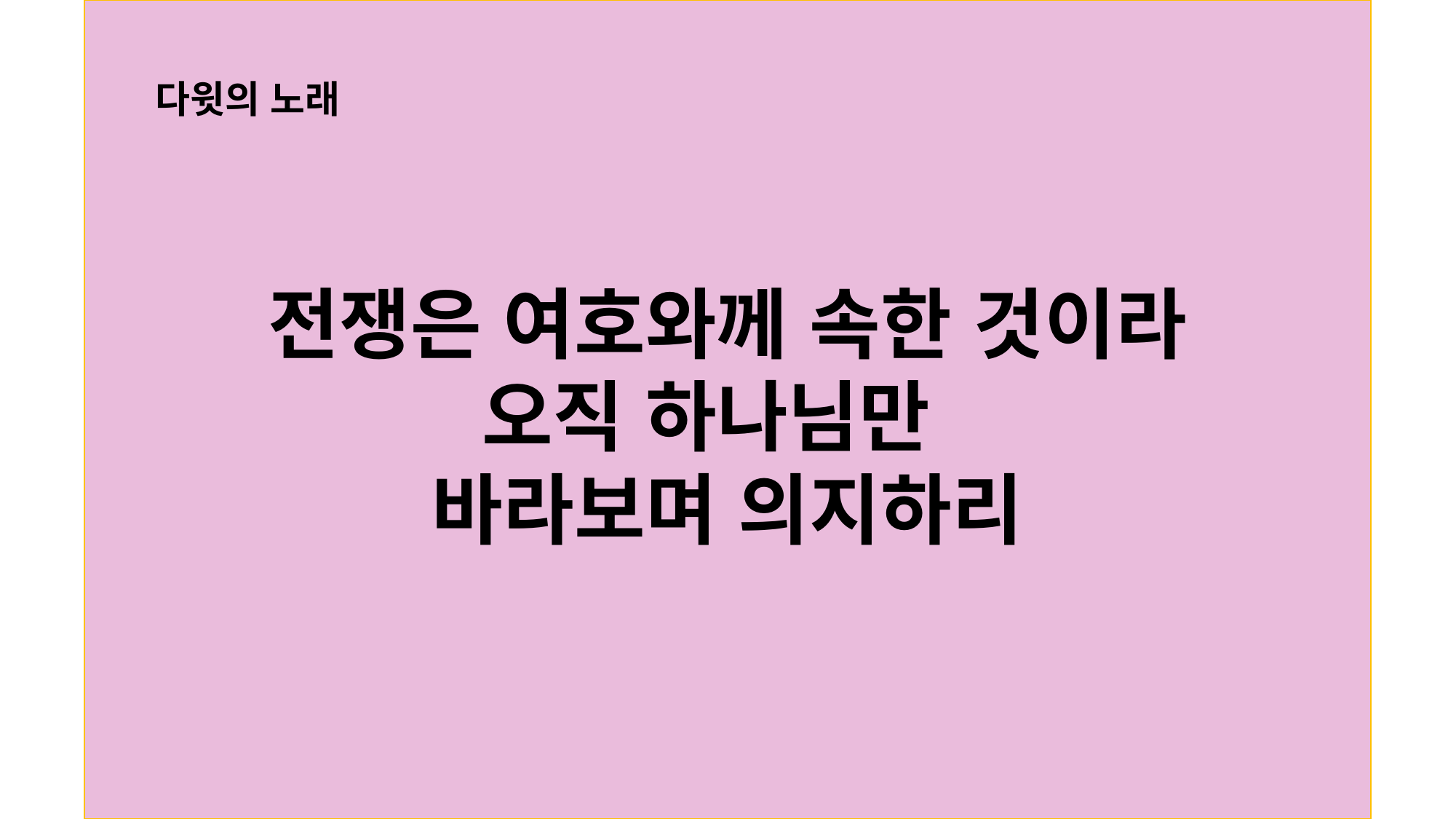

다윗의 노래
전쟁은 여호와께 속한 것이라
오직 하나님만
바라보며 의지하리